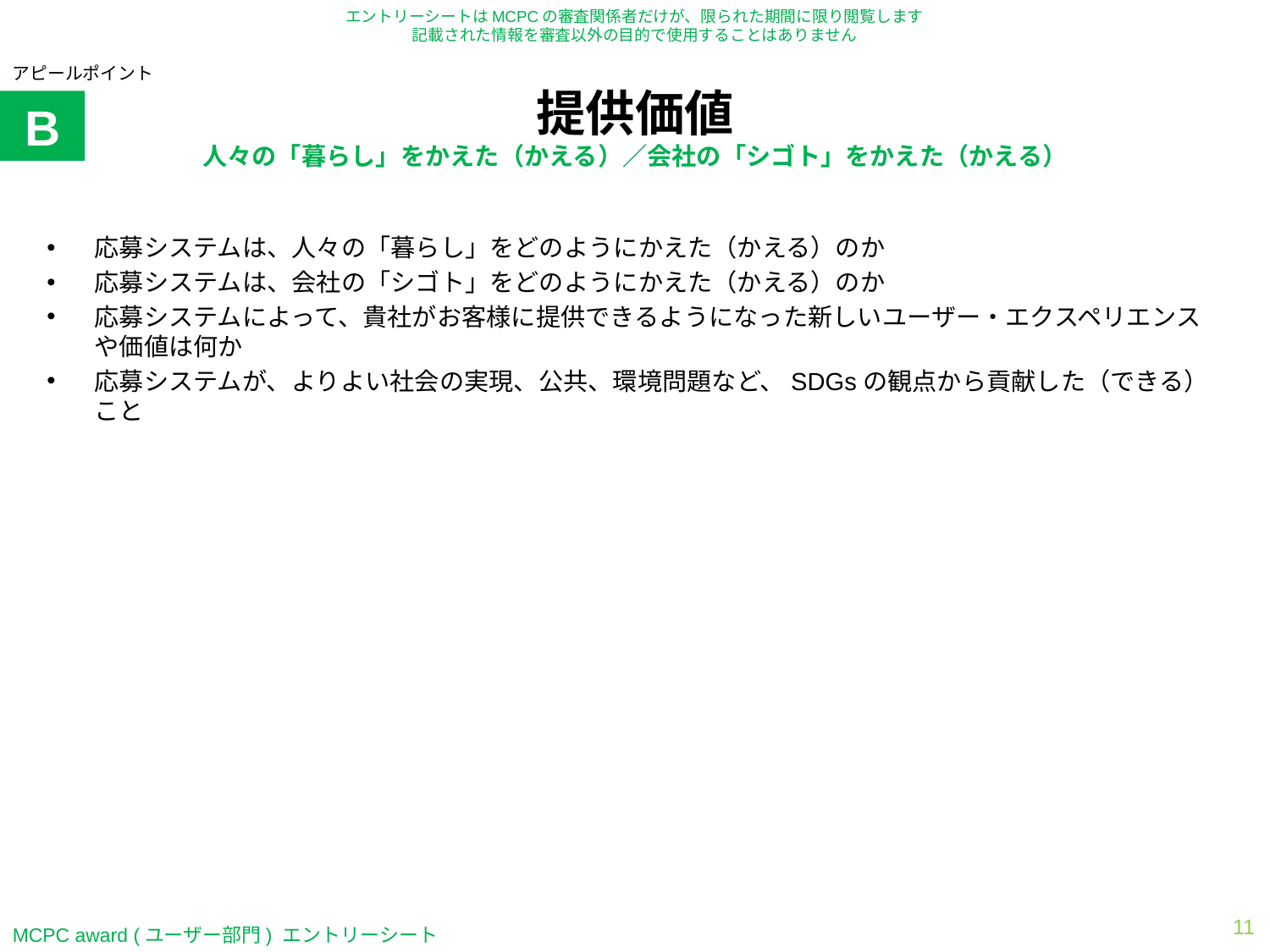

アピールポイント
# 提供価値 人々の「暮らし」をかえた（かえる）／会社の「シゴト」をかえた（かえる）
B
応募システムは、人々の「暮らし」をどのようにかえた（かえる）のか
応募システムは、会社の「シゴト」をどのようにかえた（かえる）のか
応募システムによって、貴社がお客様に提供できるようになった新しいユーザー・エクスペリエンスや価値は何か
応募システムが、よりよい社会の実現、公共、環境問題など、SDGsの観点から貢献した（できる）こと
11